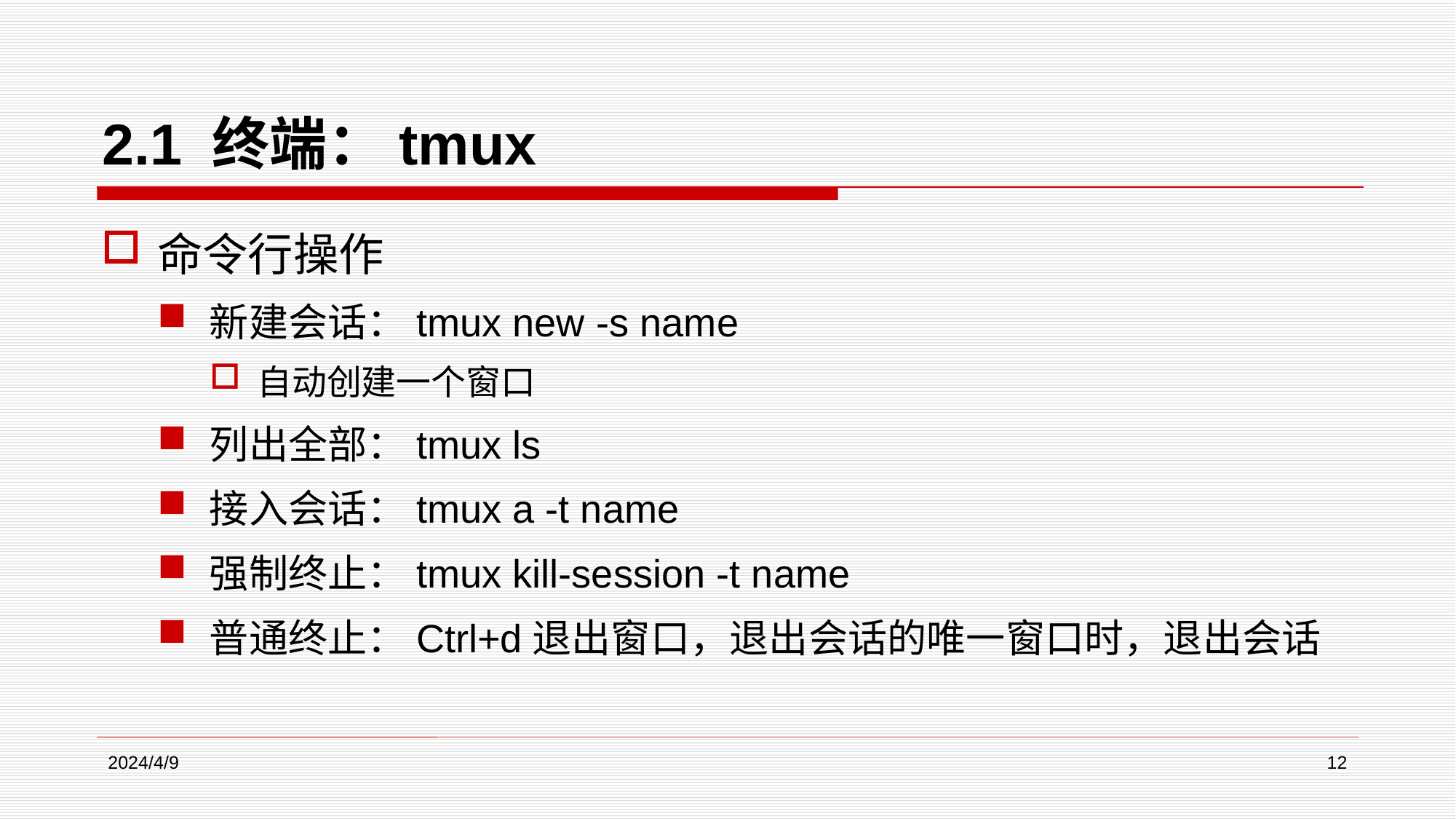

# 2.1 终端：tmux
命令行操作
新建会话：tmux new -s name
自动创建一个窗口
列出全部：tmux ls
接入会话：tmux a -t name
强制终止：tmux kill-session -t name
普通终止：Ctrl+d退出窗口，退出会话的唯一窗口时，退出会话

2024/4/9
12